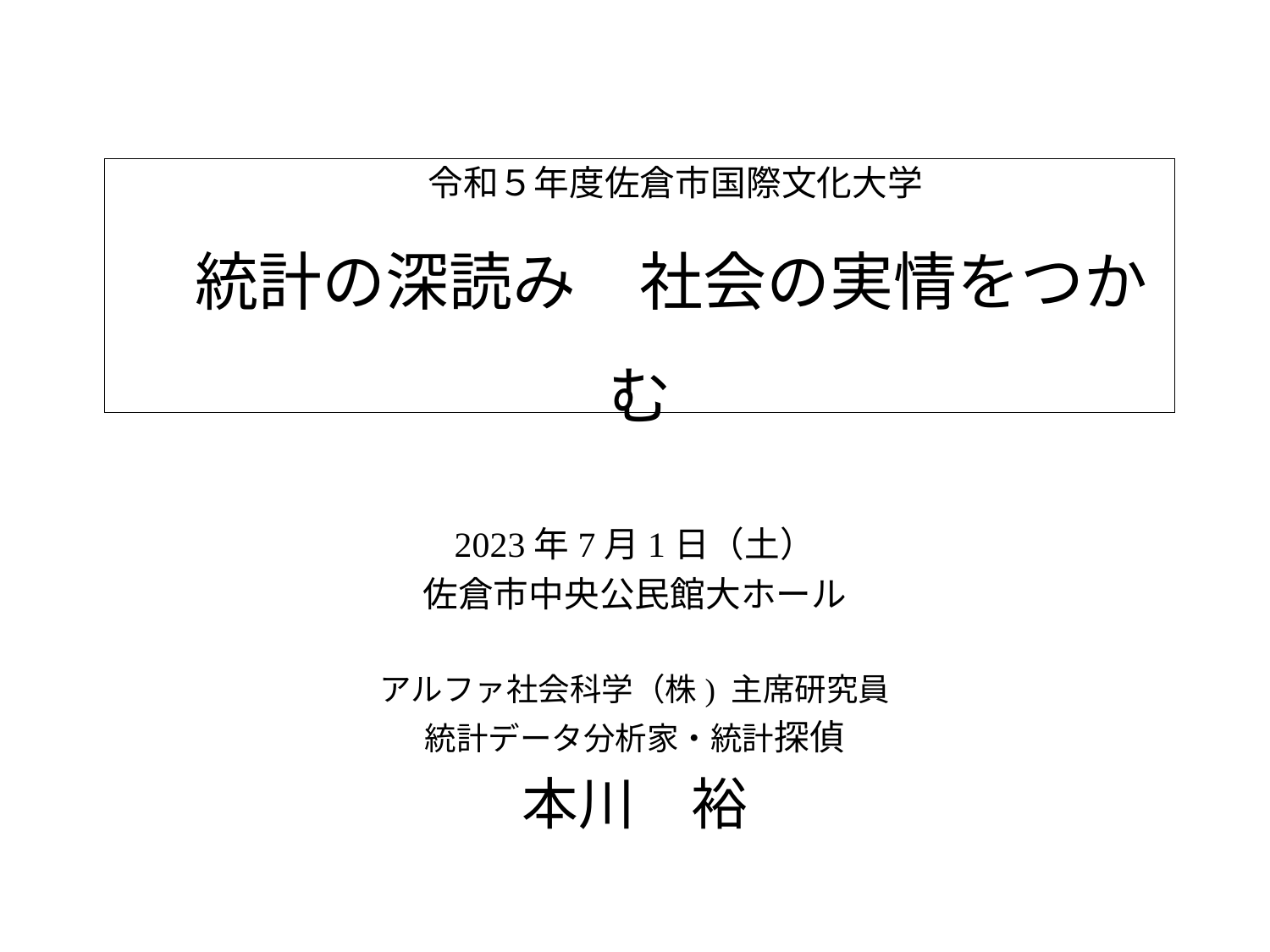

# 令和５年度佐倉市国際文化大学 　統計の深読み　社会の実情をつかむ
2023年7月1日（土）
佐倉市中央公民館大ホール

アルファ社会科学（株) 主席研究員
統計データ分析家・統計探偵
本川　裕